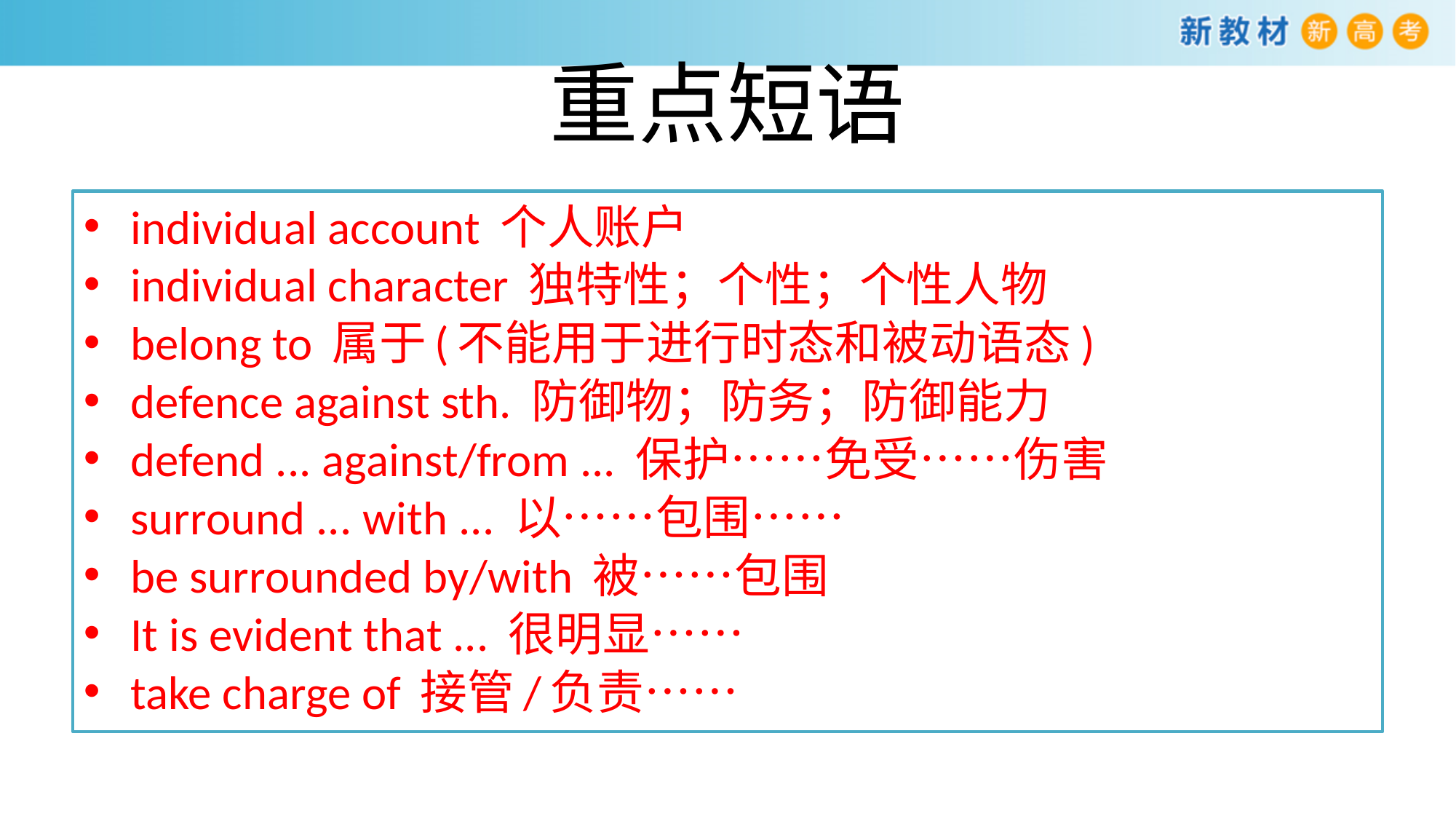

# 重点短语
individual account 个人账户
individual character 独特性；个性；个性人物
belong to 属于(不能用于进行时态和被动语态)
defence against sth. 防御物；防务；防御能力
defend ... against/from ... 保护……免受……伤害
surround ... with ... 以……包围……
be surrounded by/with 被……包围
It is evident that ... 很明显……
take charge of 接管/负责……